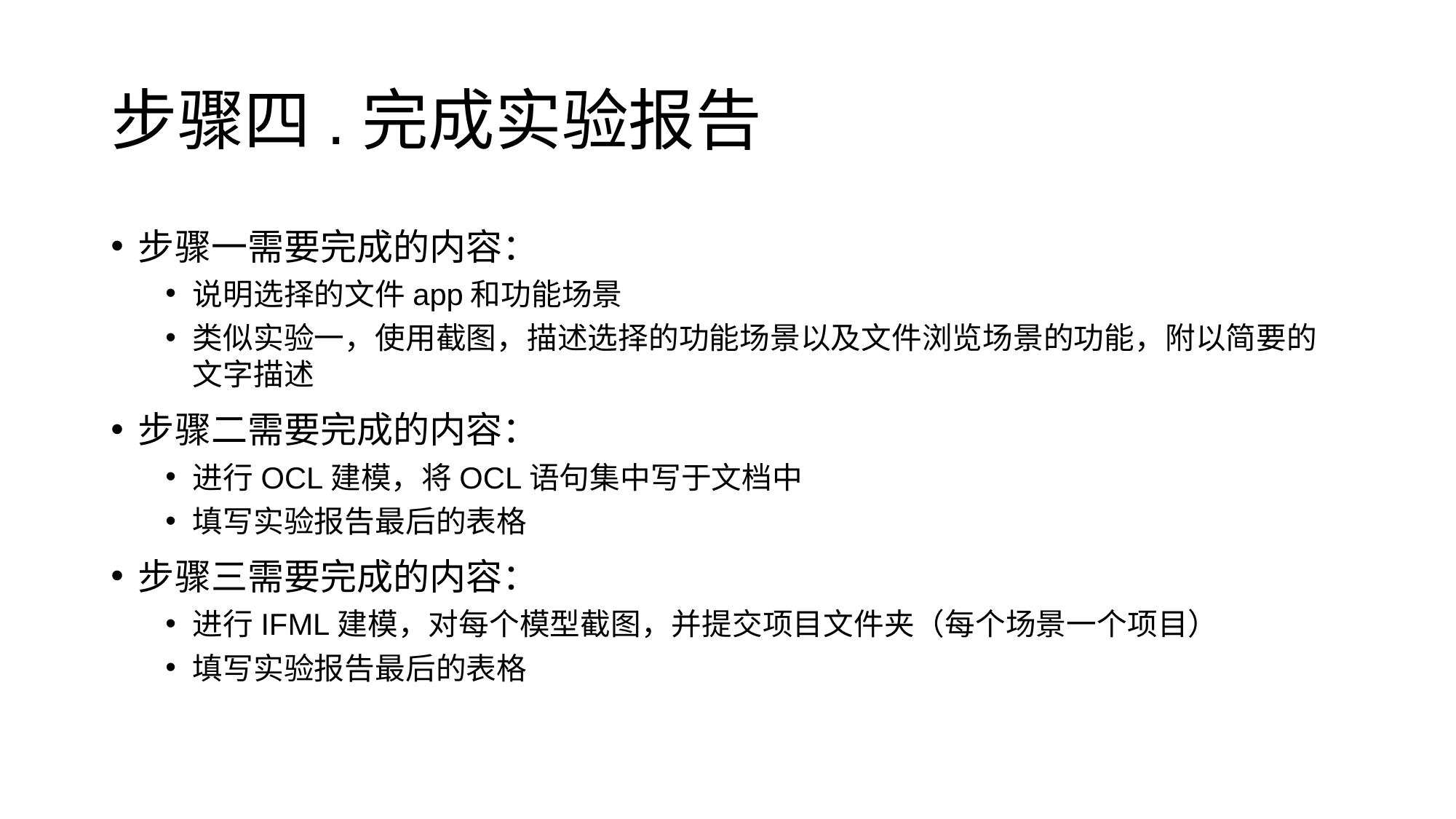

# 步骤四.完成实验报告
步骤一需要完成的内容：
说明选择的文件app和功能场景
类似实验一，使用截图，描述选择的功能场景以及文件浏览场景的功能，附以简要的文字描述
步骤二需要完成的内容：
进行OCL建模，将OCL语句集中写于文档中
填写实验报告最后的表格
步骤三需要完成的内容：
进行IFML建模，对每个模型截图，并提交项目文件夹（每个场景一个项目）
填写实验报告最后的表格